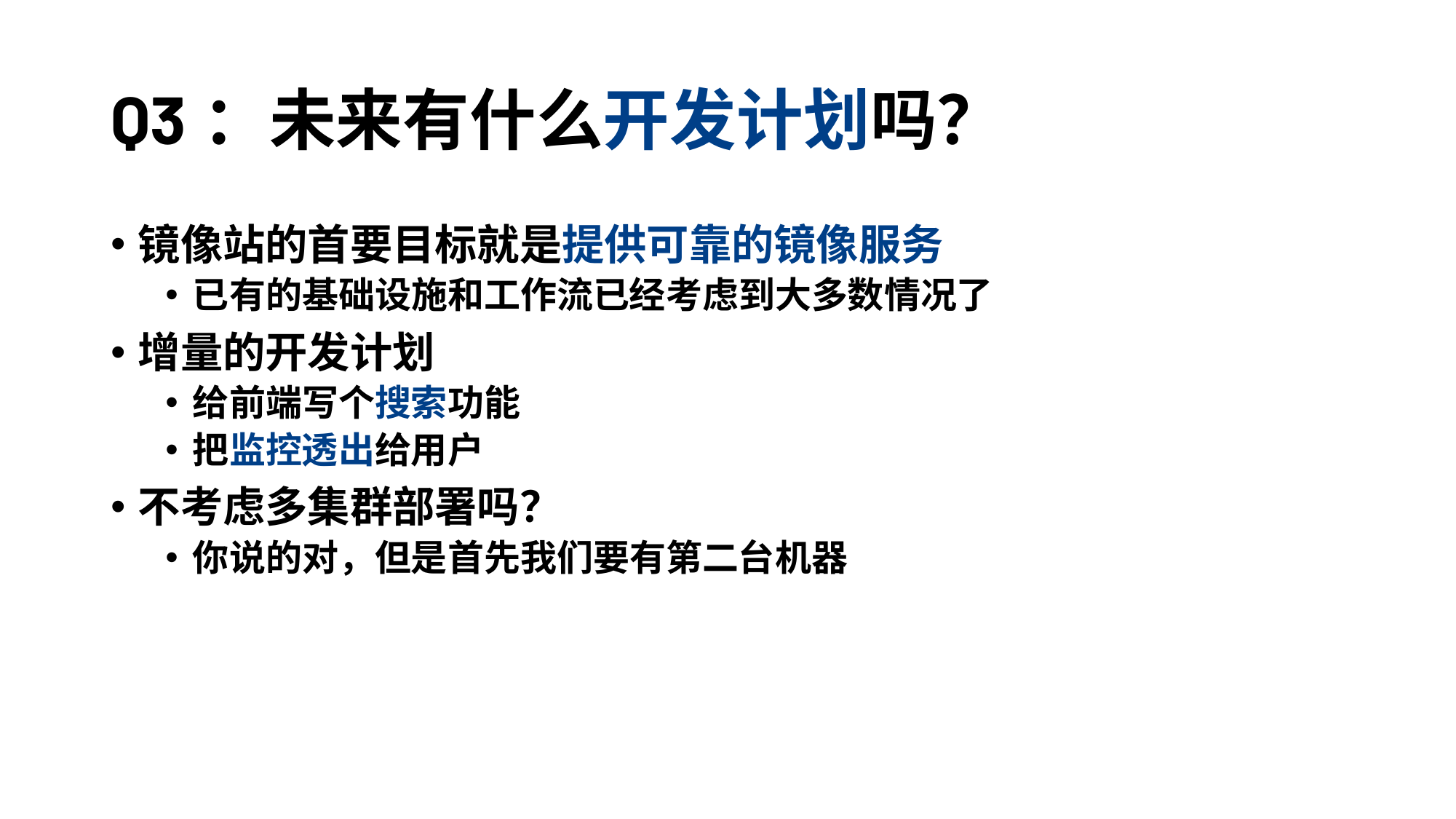

# Q3：未来有什么开发计划吗？
镜像站的首要目标就是提供可靠的镜像服务
已有的基础设施和工作流已经考虑到大多数情况了
增量的开发计划
给前端写个搜索功能
把监控透出给用户
不考虑多集群部署吗？
你说的对，但是首先我们要有第二台机器